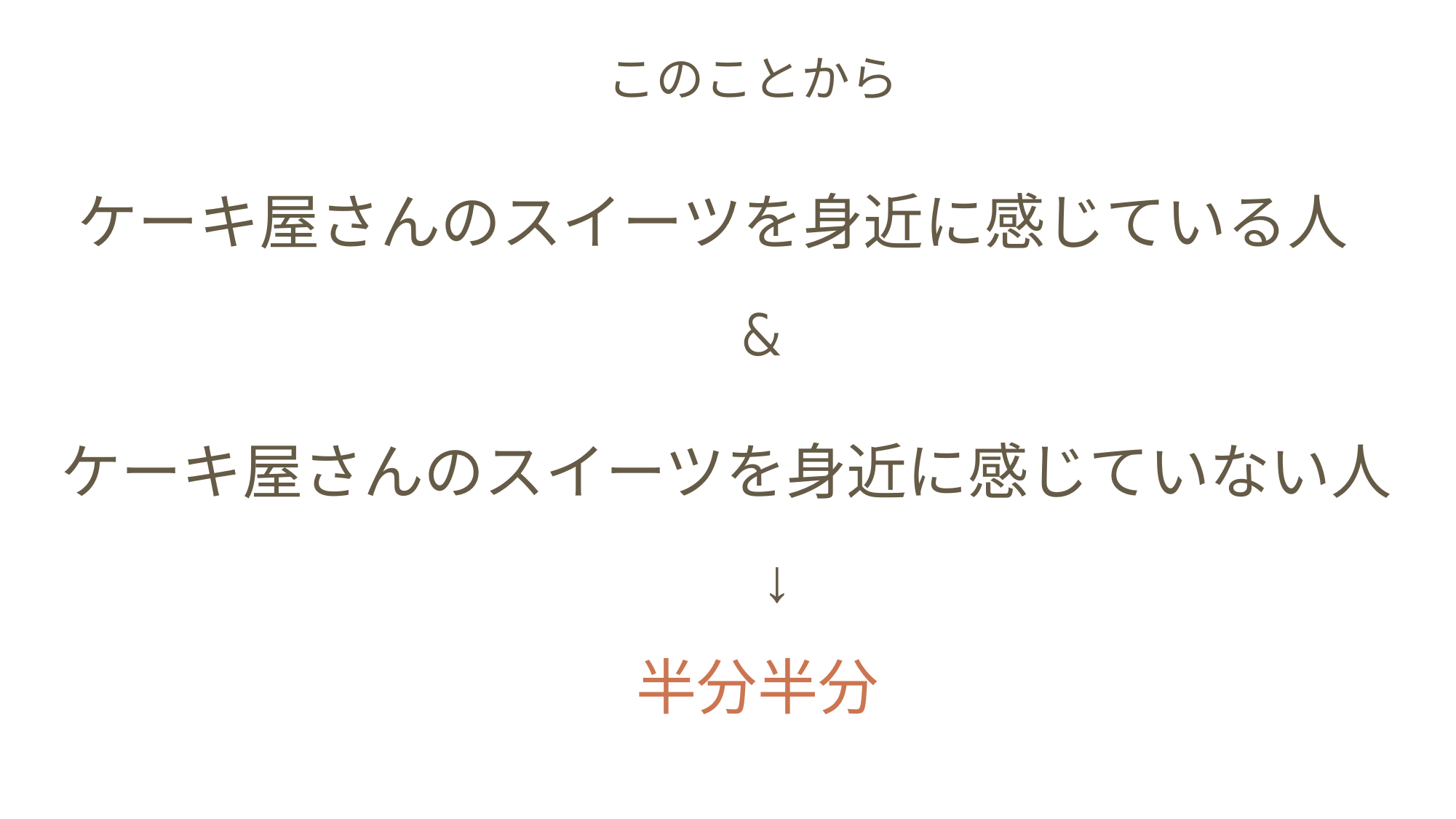

このことから
ケーキ屋さんのスイーツを身近に感じている人
&
ケーキ屋さんのスイーツを身近に感じていない人
↓
半分半分